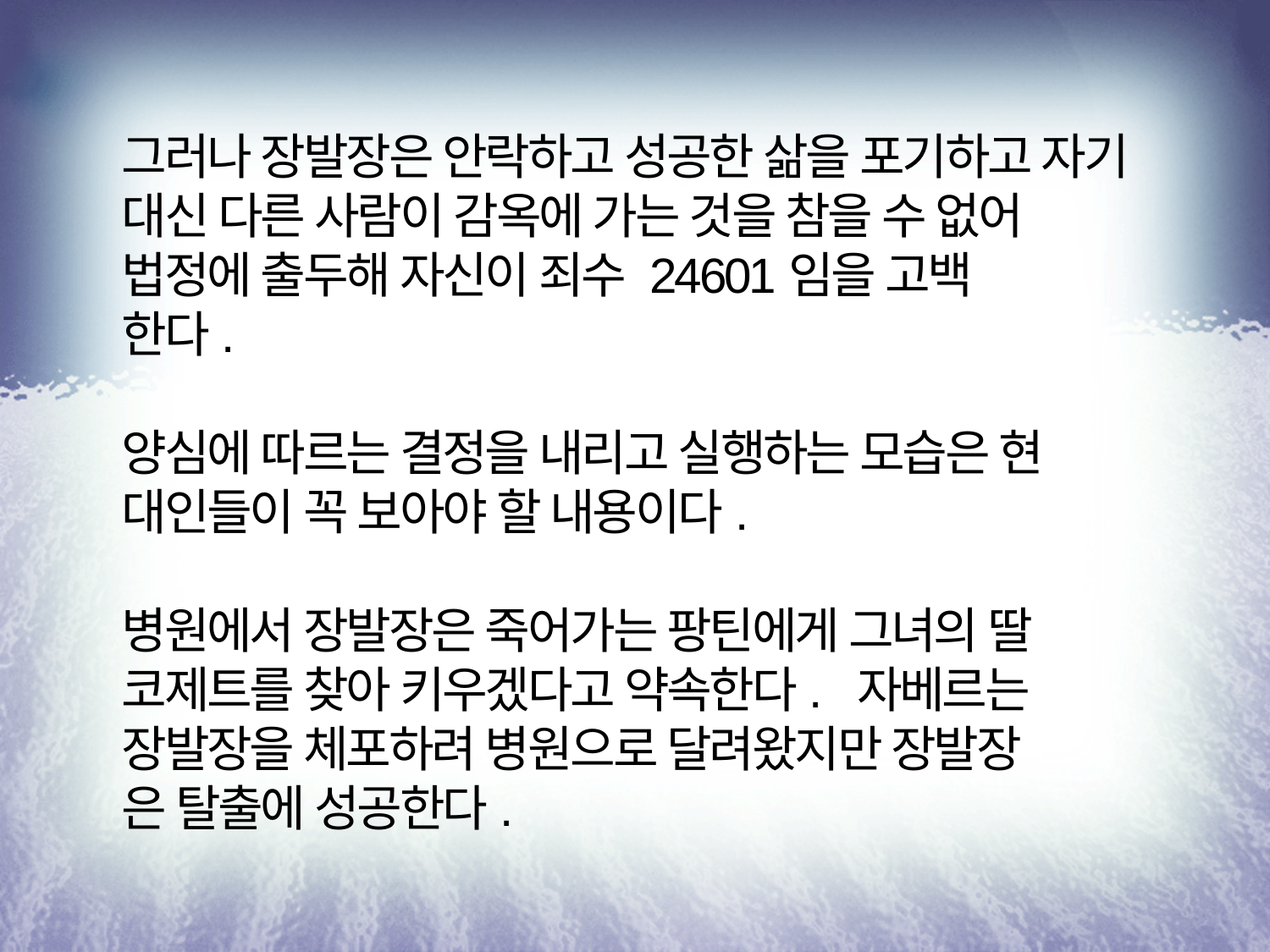

그러나 장발장은 안락하고 성공한 삶을 포기하고 자기 대신 다른 사람이 감옥에 가는 것을 참을 수 없어 법정에 출두해 자신이 죄수 24601임을 고백
한다.

양심에 따르는 결정을 내리고 실행하는 모습은 현
대인들이 꼭 보아야 할 내용이다.

병원에서 장발장은 죽어가는 팡틴에게 그녀의 딸 코제트를 찾아 키우겠다고 약속한다.  자베르는
장발장을 체포하려 병원으로 달려왔지만 장발장
은 탈출에 성공한다.